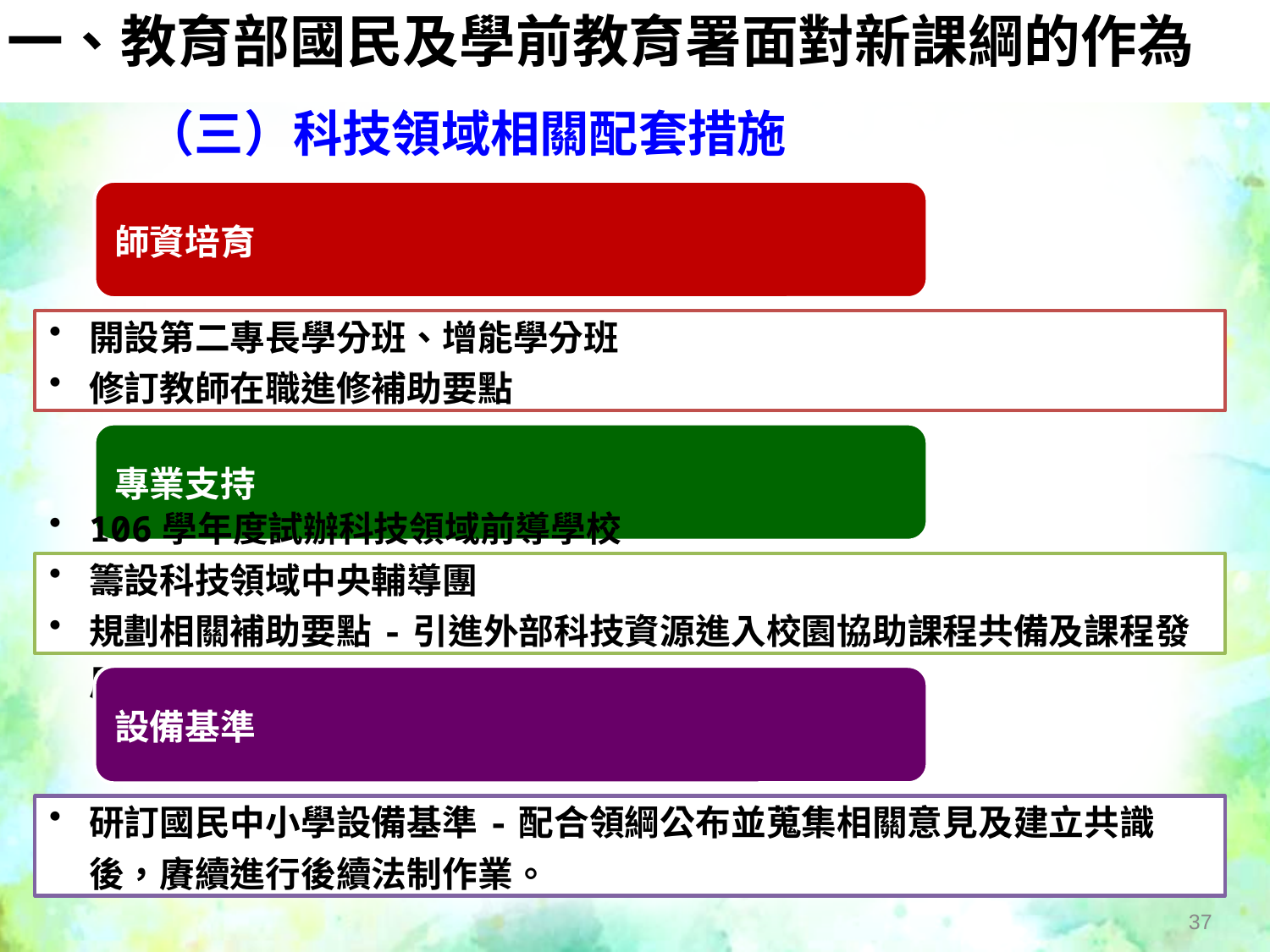

一、教育部國民及學前教育署面對新課綱的作為
（三）科技領域相關配套措施
師資培育
專業支持
設備基準
開設第二專長學分班、增能學分班
修訂教師在職進修補助要點
106學年度試辦科技領域前導學校
籌設科技領域中央輔導團
規劃相關補助要點-引進外部科技資源進入校園協助課程共備及課程發展
研訂國民中小學設備基準-配合領綱公布並蒐集相關意見及建立共識後，賡續進行後續法制作業。
37